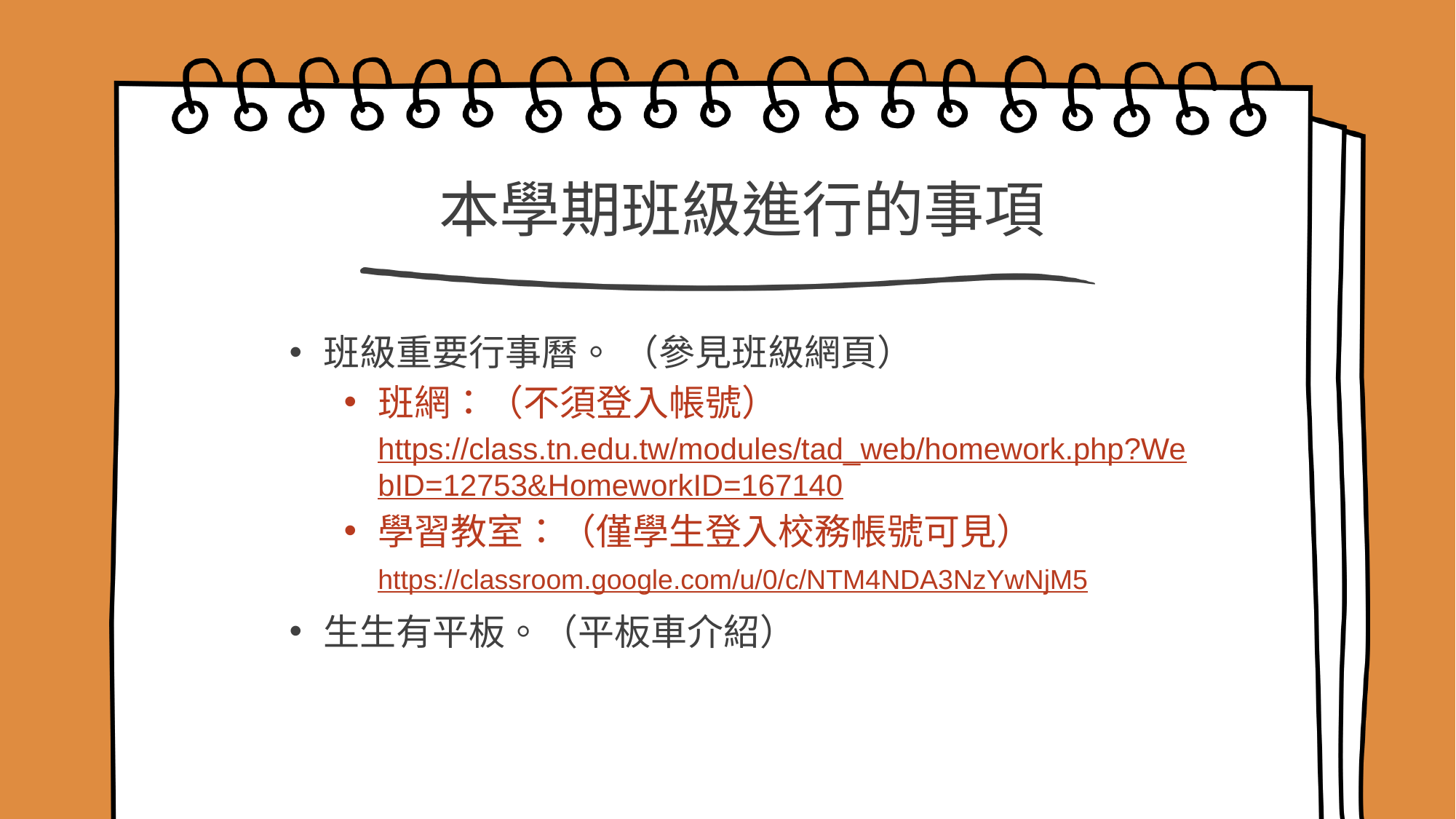

# 本學期班級進行的事項
班級重要行事曆。 （參見班級網頁）
班網：（不須登入帳號）https://class.tn.edu.tw/modules/tad_web/homework.php?WebID=12753&HomeworkID=167140
學習教室：（僅學生登入校務帳號可見）https://classroom.google.com/u/0/c/NTM4NDA3NzYwNjM5
生生有平板。（平板車介紹）